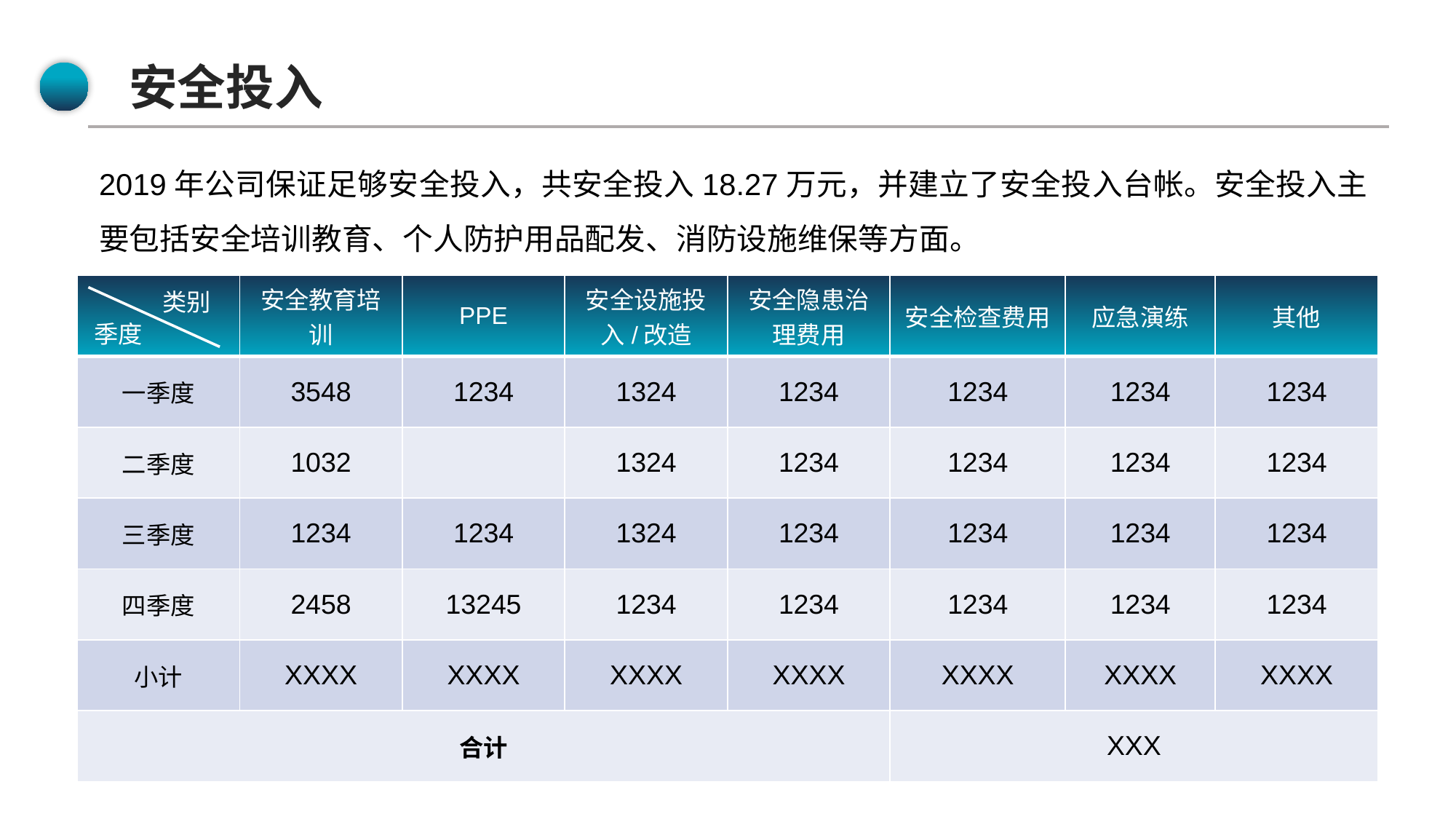

安全投入

2019年公司保证足够安全投入，共安全投入18.27万元，并建立了安全投入台帐。安全投入主要包括安全培训教育、个人防护用品配发、消防设施维保等方面。
|  | 安全教育培训 | PPE | 安全设施投入/改造 | 安全隐患治理费用 | 安全检查费用 | 应急演练 | 其他 |
| --- | --- | --- | --- | --- | --- | --- | --- |
| 一季度 | 3548 | 1234 | 1324 | 1234 | 1234 | 1234 | 1234 |
| 二季度 | 1032 |  | 1324 | 1234 | 1234 | 1234 | 1234 |
| 三季度 | 1234 | 1234 | 1324 | 1234 | 1234 | 1234 | 1234 |
| 四季度 | 2458 | 13245 | 1234 | 1234 | 1234 | 1234 | 1234 |
| 小计 | XXXX | XXXX | XXXX | XXXX | XXXX | XXXX | XXXX |
| 合计 |  |  |  |  | XXX |  |  |
类别
季度